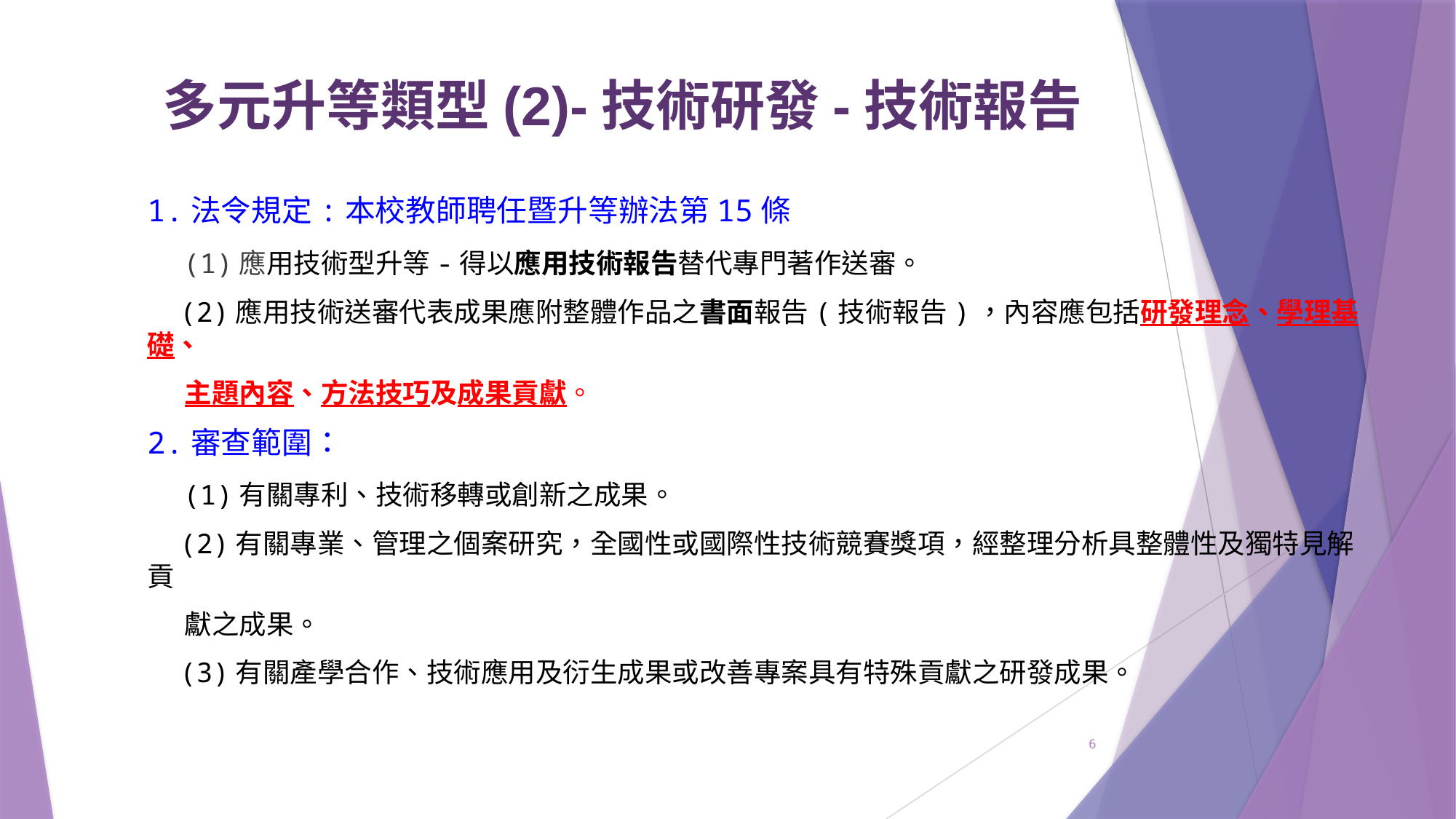

# 多元升等類型(2)-技術研發-技術報告
1.法令規定:本校教師聘任暨升等辦法第15條
  (1)應用技術型升等-得以應用技術報告替代專門著作送審。
  (2)應用技術送審代表成果應附整體作品之書面報告(技術報告)，內容應包括研發理念、學理基礎、
     主題內容、方法技巧及成果貢獻。
2.審查範圍：
  (1)有關專利、技術移轉或創新之成果。
  (2)有關專業、管理之個案研究，全國性或國際性技術競賽獎項，經整理分析具整體性及獨特見解貢
     獻之成果。
  (3)有關產學合作、技術應用及衍生成果或改善專案具有特殊貢獻之研發成果。
6